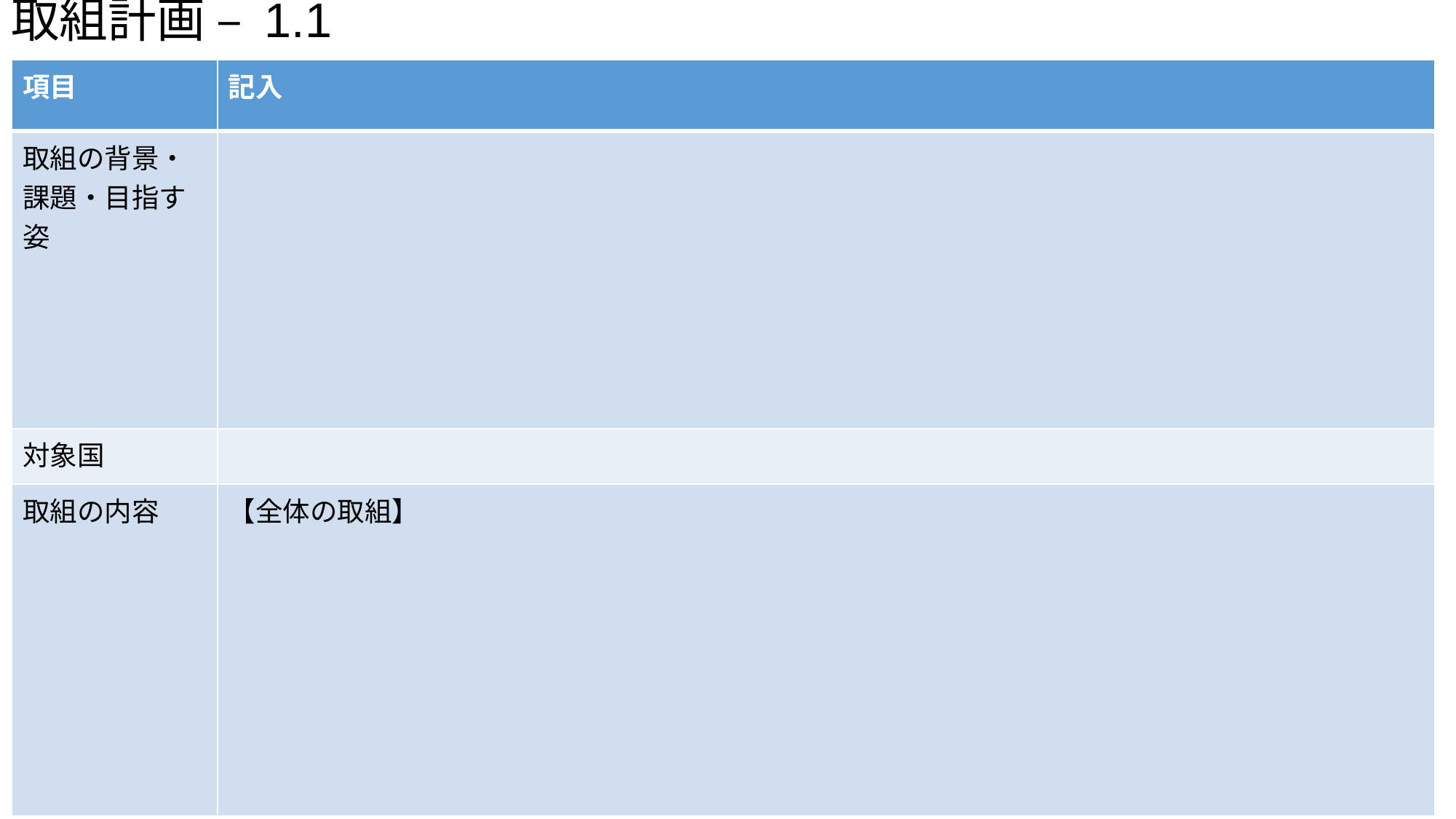

取組計画 – 1.1
| 項目 | 記入 |
| --- | --- |
| 取組の背景・課題・目指す姿 |  |
| 対象国 |  |
| 取組の内容 | 【全体の取組】 |